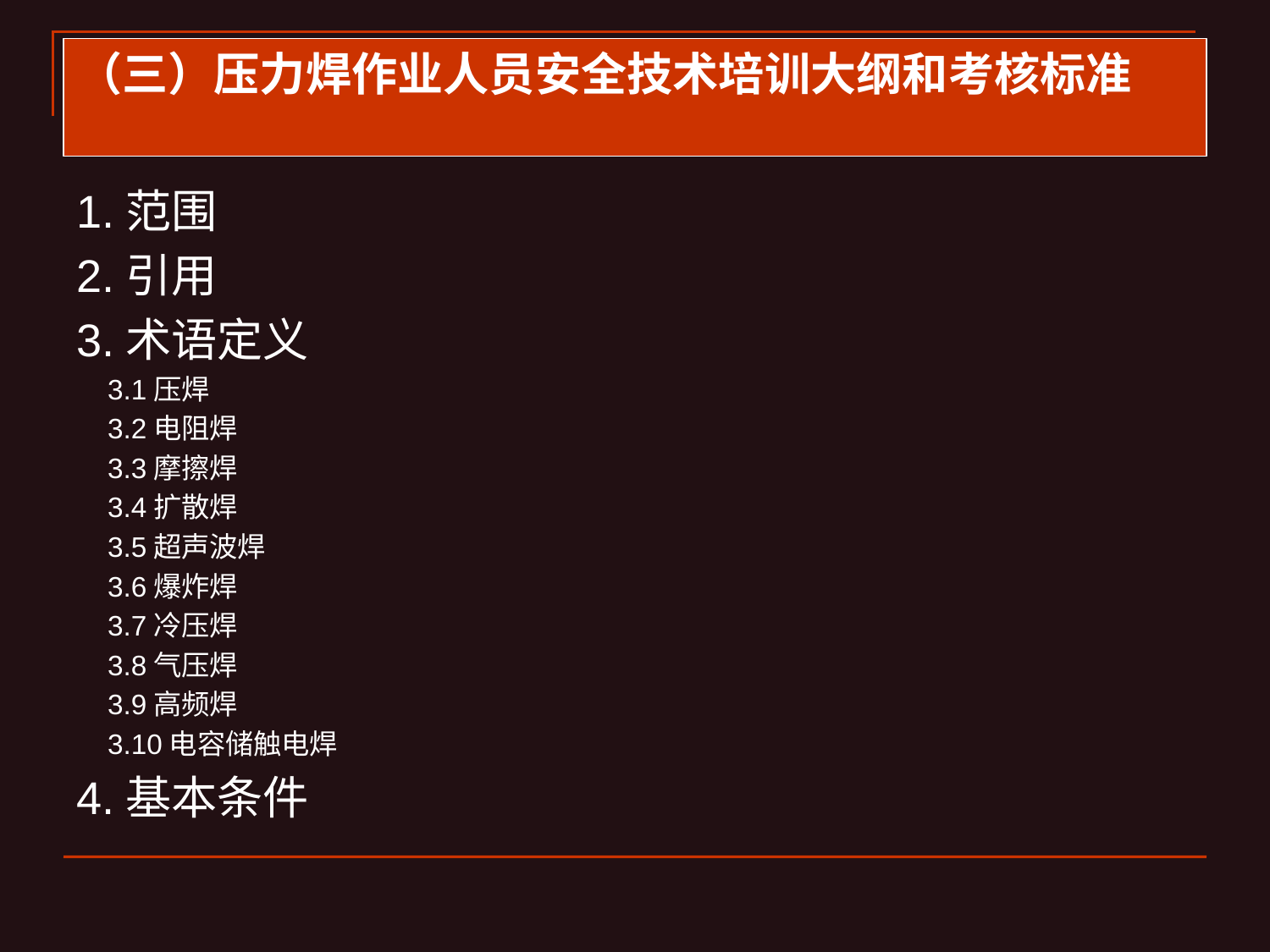

# （三）压力焊作业人员安全技术培训大纲和考核标准
1.范围
2.引用
3.术语定义
    3.1压焊
    3.2电阻焊
    3.3摩擦焊
    3.4扩散焊
    3.5超声波焊
    3.6爆炸焊
    3.7冷压焊
    3.8气压焊
    3.9高频焊
    3.10电容储触电焊
4.基本条件